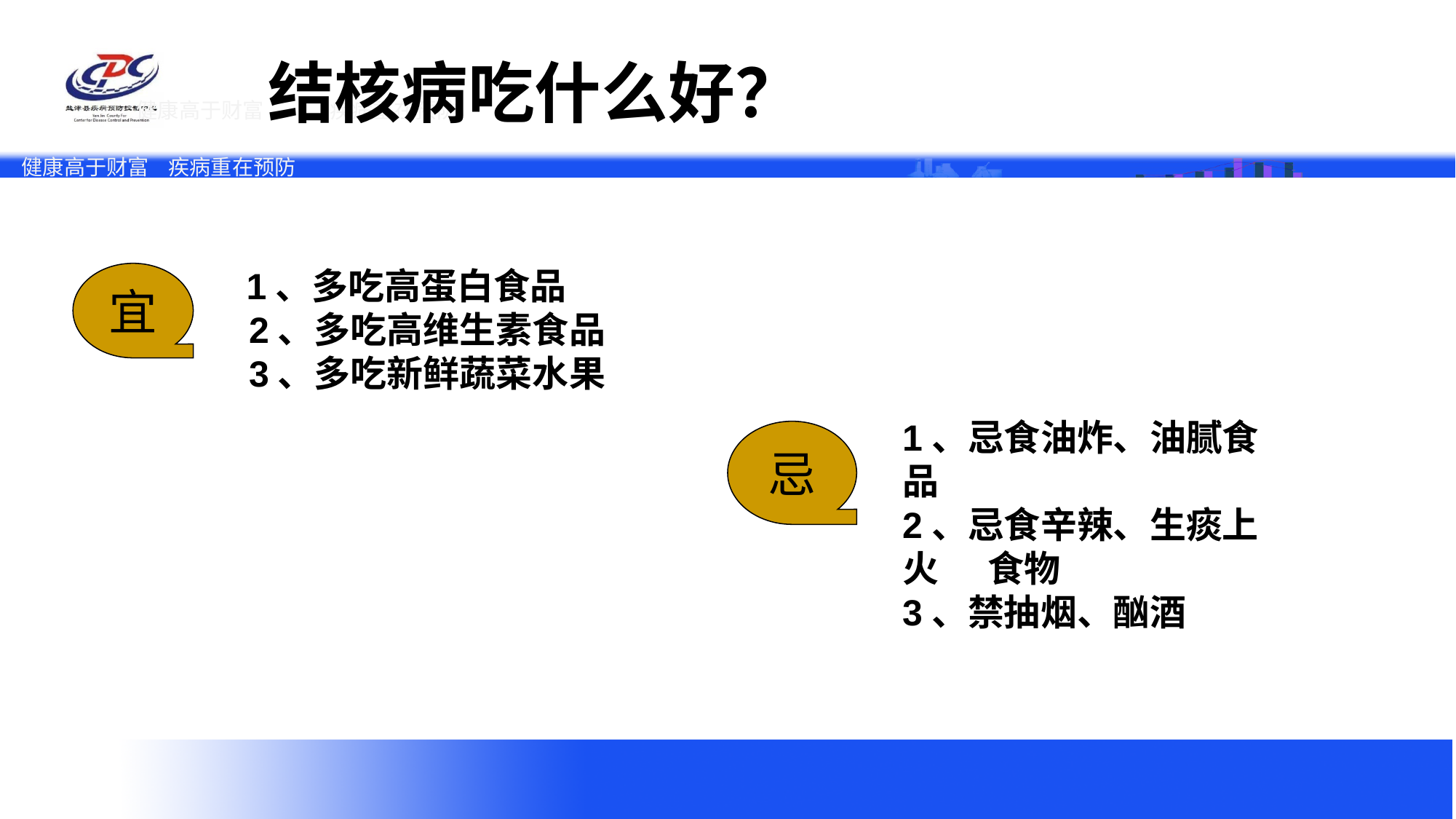

# 结核病吃什么好？
宜
1、多吃高蛋白食品
    2、多吃高维生素食品
    3、多吃新鲜蔬菜水果

1、忌食油炸、油腻食品
2、忌食辛辣、生痰上火      食物
3、禁抽烟、酗酒
忌